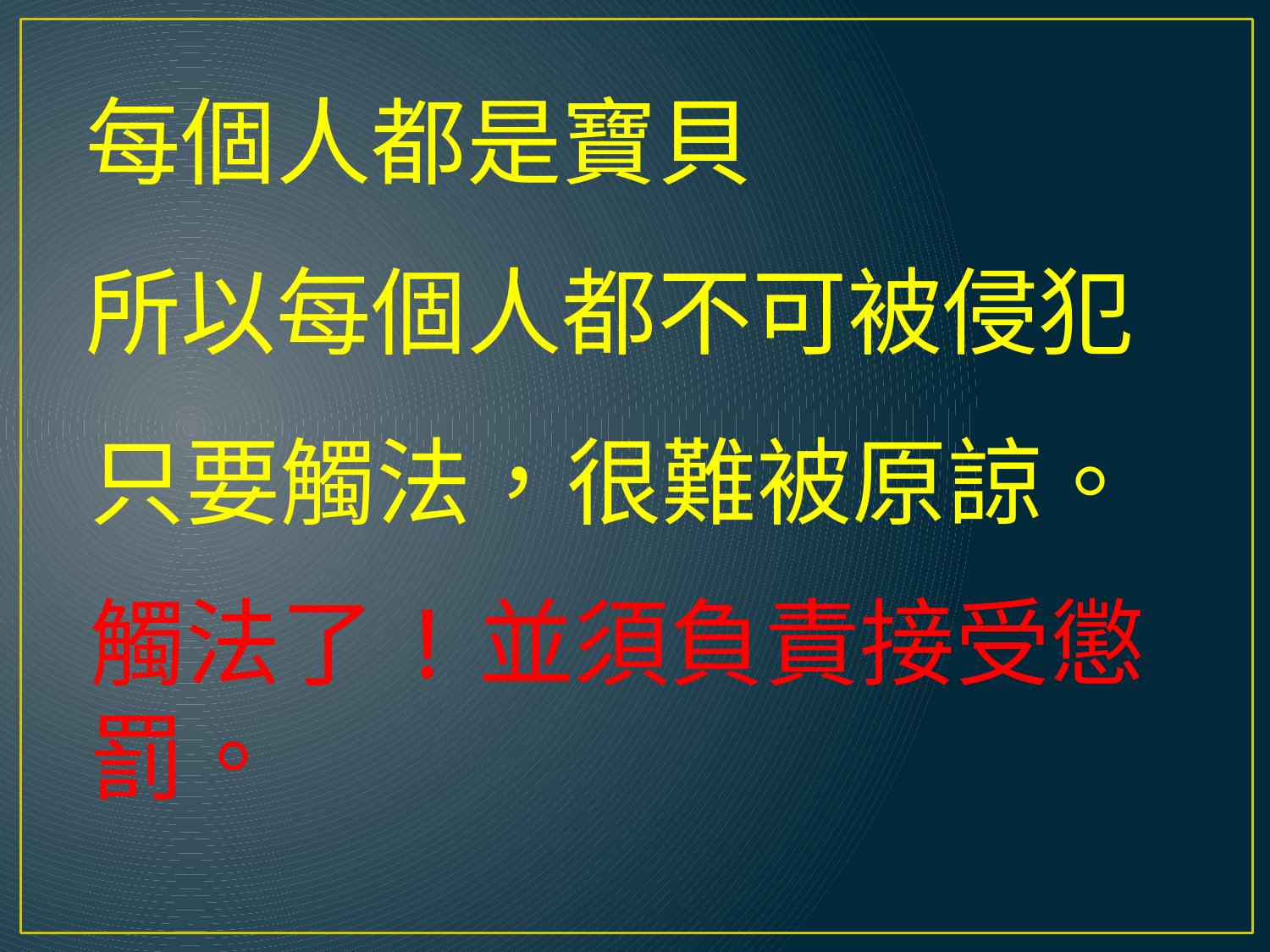

每個人都是寶貝
所以每個人都不可被侵犯
只要觸法，很難被原諒。
觸法了!並須負責接受懲罰。